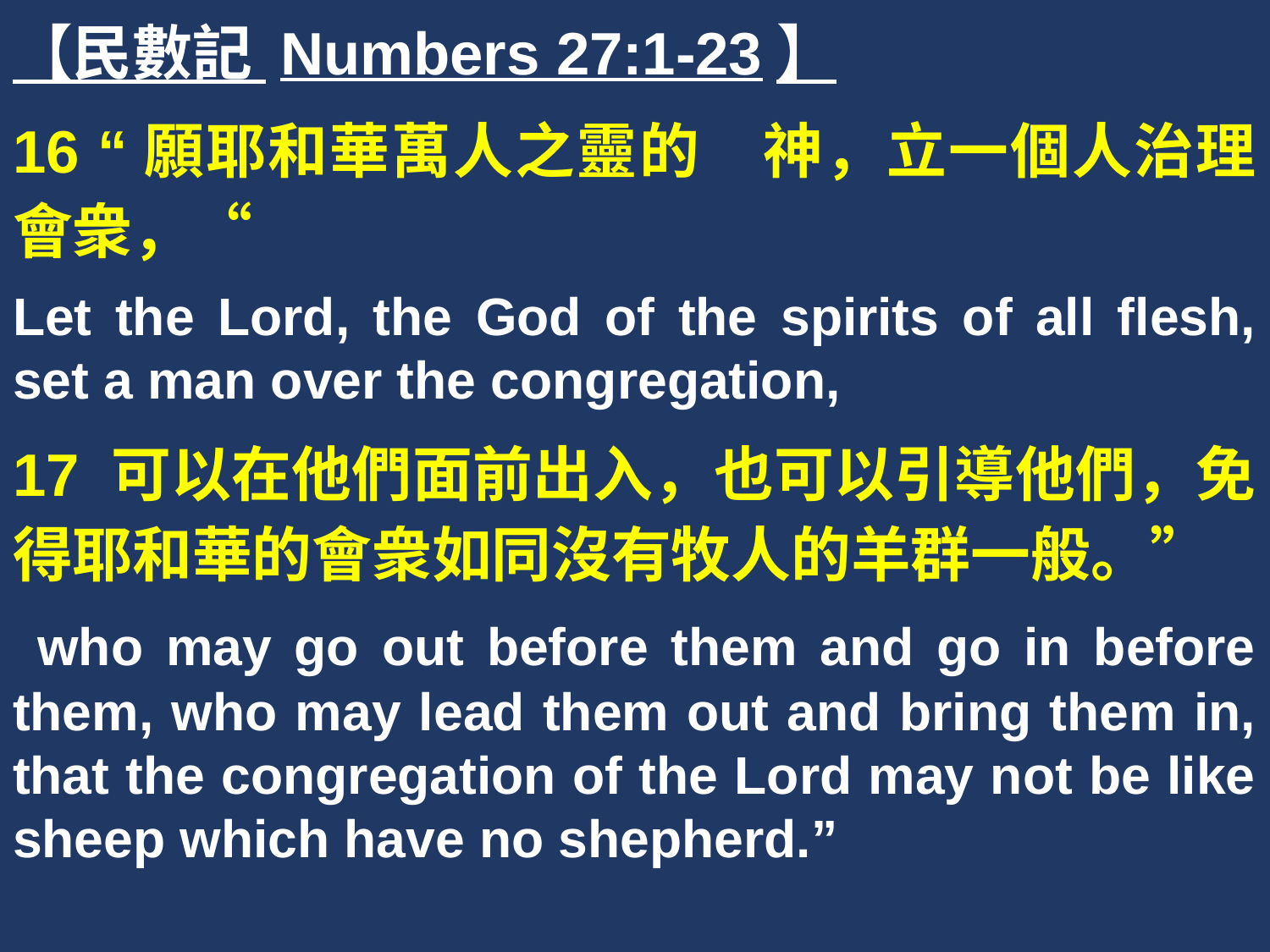

【民數記 Numbers 27:1-23】
16 “願耶和華萬人之靈的　神，立一個人治理會衆，“
Let the Lord, the God of the spirits of all flesh, set a man over the congregation,
17 可以在他們面前出入，也可以引導他們，免得耶和華的會衆如同沒有牧人的羊群一般。”
 who may go out before them and go in before them, who may lead them out and bring them in, that the congregation of the Lord may not be like sheep which have no shepherd.”